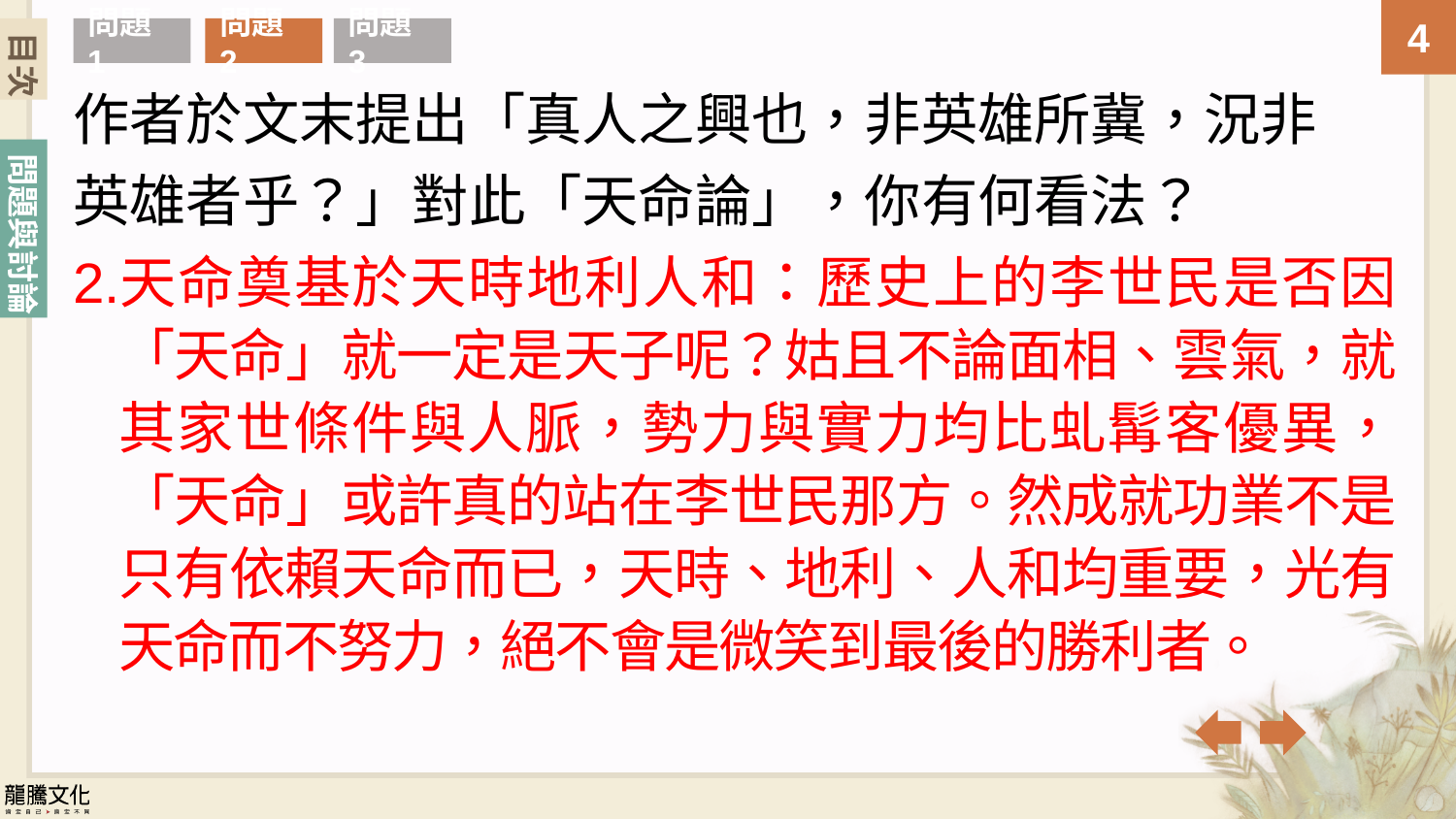

目次
問題1
問題2
問題3
作者於文末提出「真人之興也，非英雄所冀，況非英雄者乎？」對此「天命論」，你有何看法？
天命奠基於天時地利人和：歷史上的李世民是否因「天命」就一定是天子呢？姑且不論面相、雲氣，就其家世條件與人脈，勢力與實力均比虬髯客優異， 「天命」或許真的站在李世民那方。然成就功業不是只有依賴天命而已，天時、地利、人和均重要，光有天命而不努力，絕不會是微笑到最後的勝利者。